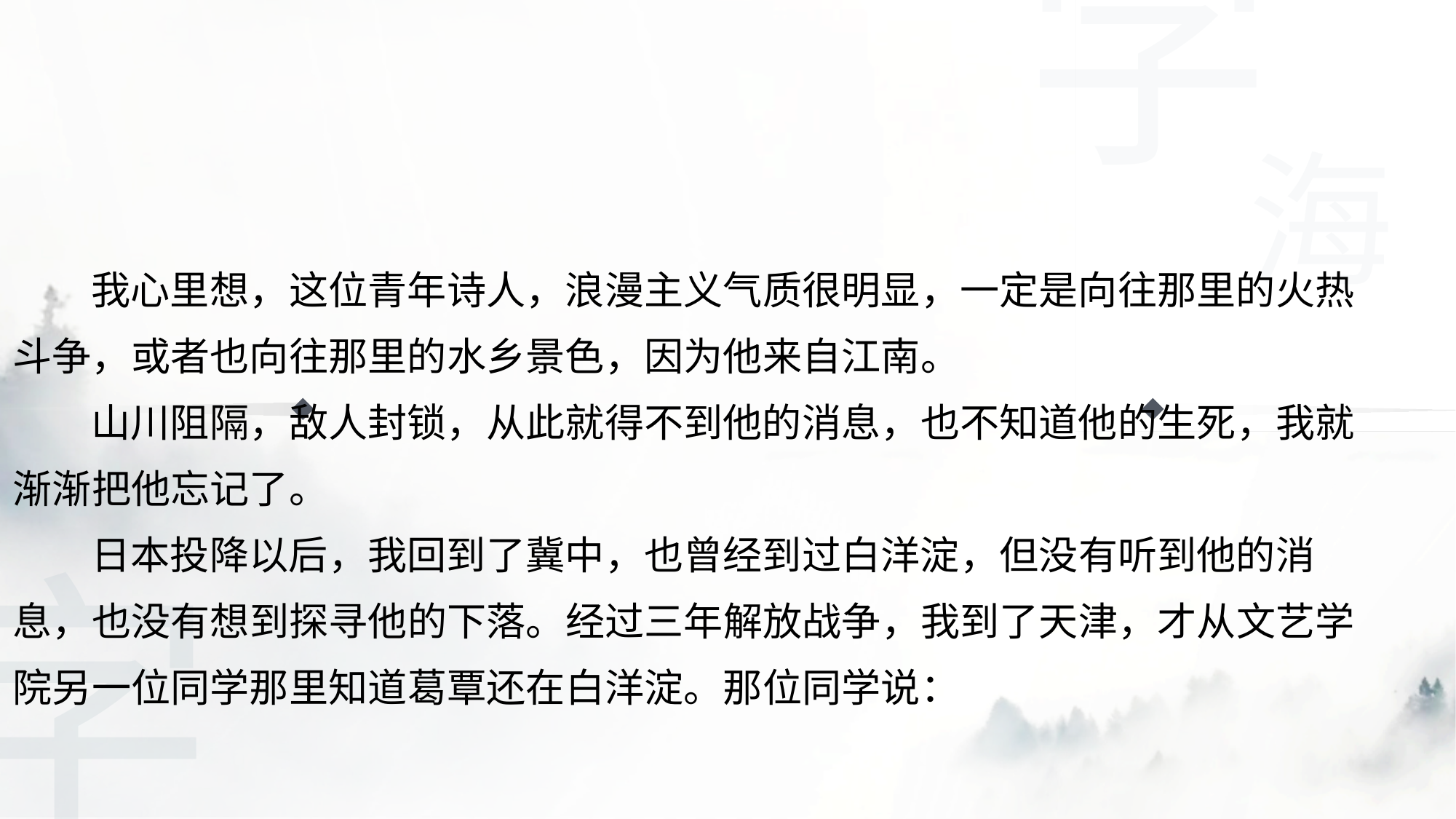

我心里想，这位青年诗人，浪漫主义气质很明显，一定是向往那里的火热斗争，或者也向往那里的水乡景色，因为他来自江南。
山川阻隔，敌人封锁，从此就得不到他的消息，也不知道他的生死，我就渐渐把他忘记了。
日本投降以后，我回到了冀中，也曾经到过白洋淀，但没有听到他的消息，也没有想到探寻他的下落。经过三年解放战争，我到了天津，才从文艺学院另一位同学那里知道葛覃还在白洋淀。那位同学说：